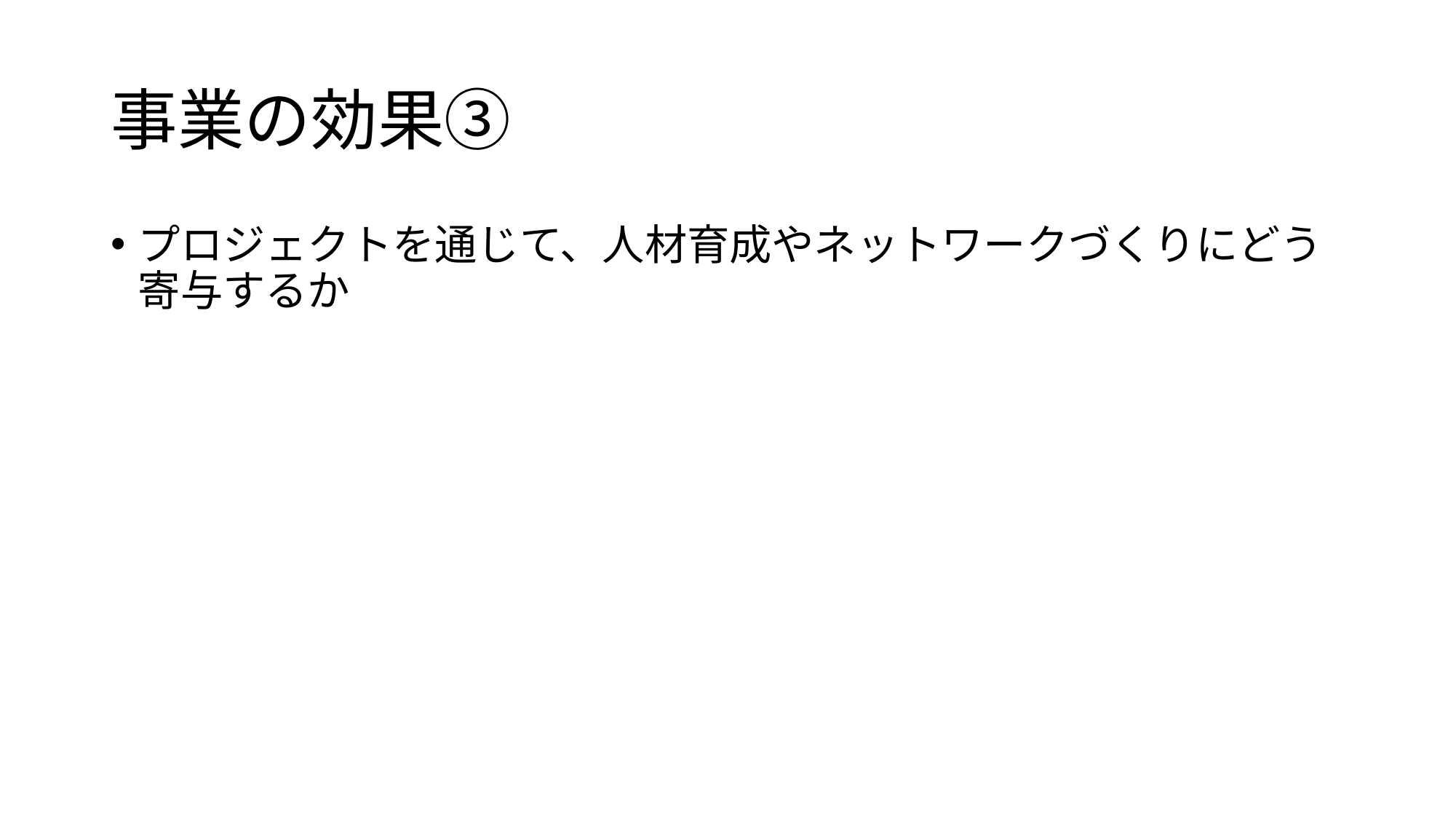

# 事業の効果③
プロジェクトを通じて、人材育成やネットワークづくりにどう寄与するか